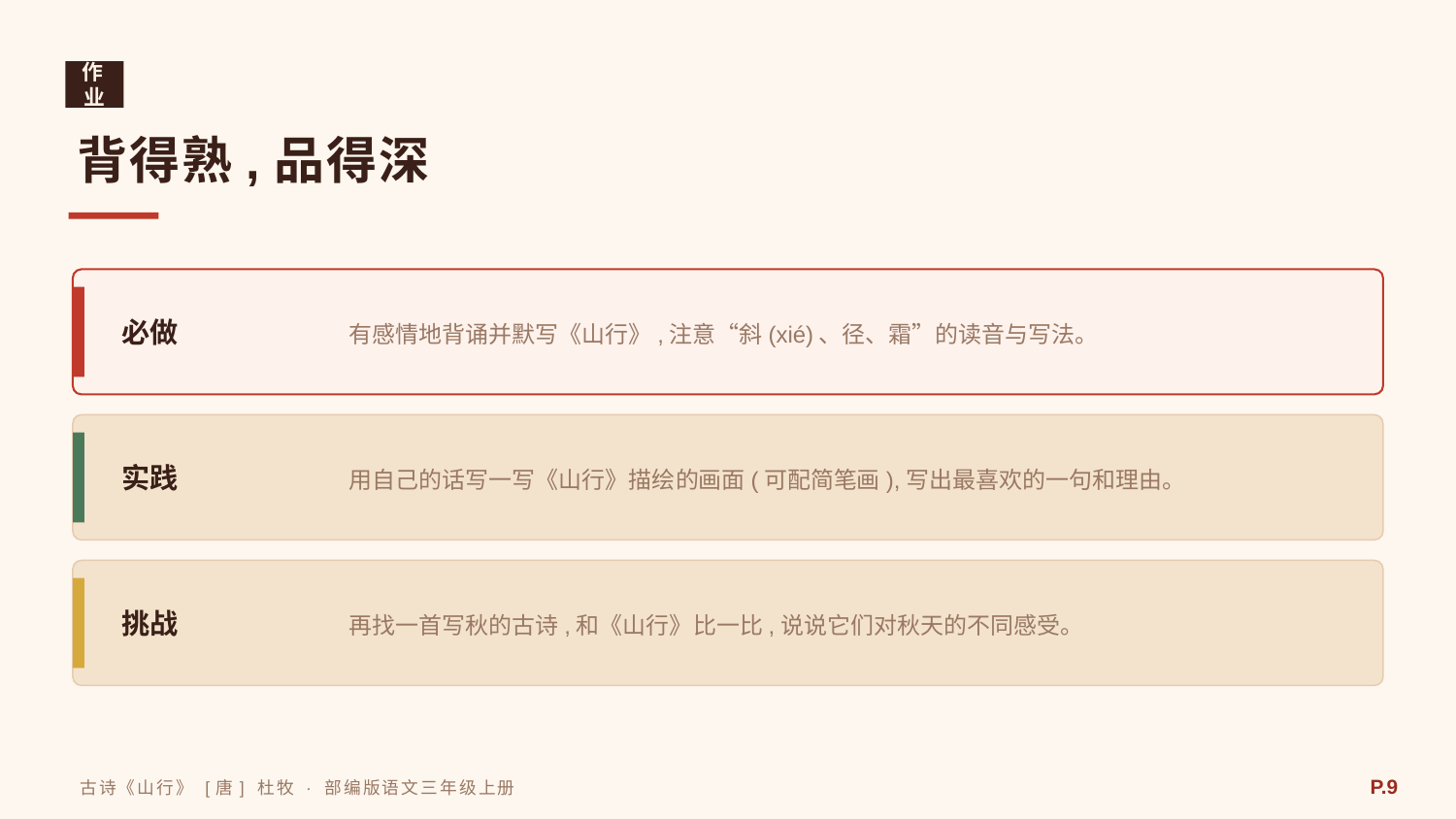

作业

背得熟,品得深

有感情地背诵并默写《山行》,注意“斜(xié)、径、霜”的读音与写法。
必做

用自己的话写一写《山行》描绘的画面(可配简笔画),写出最喜欢的一句和理由。
实践

再找一首写秋的古诗,和《山行》比一比,说说它们对秋天的不同感受。
挑战

P.9
古诗《山行》 [唐] 杜牧 · 部编版语文三年级上册